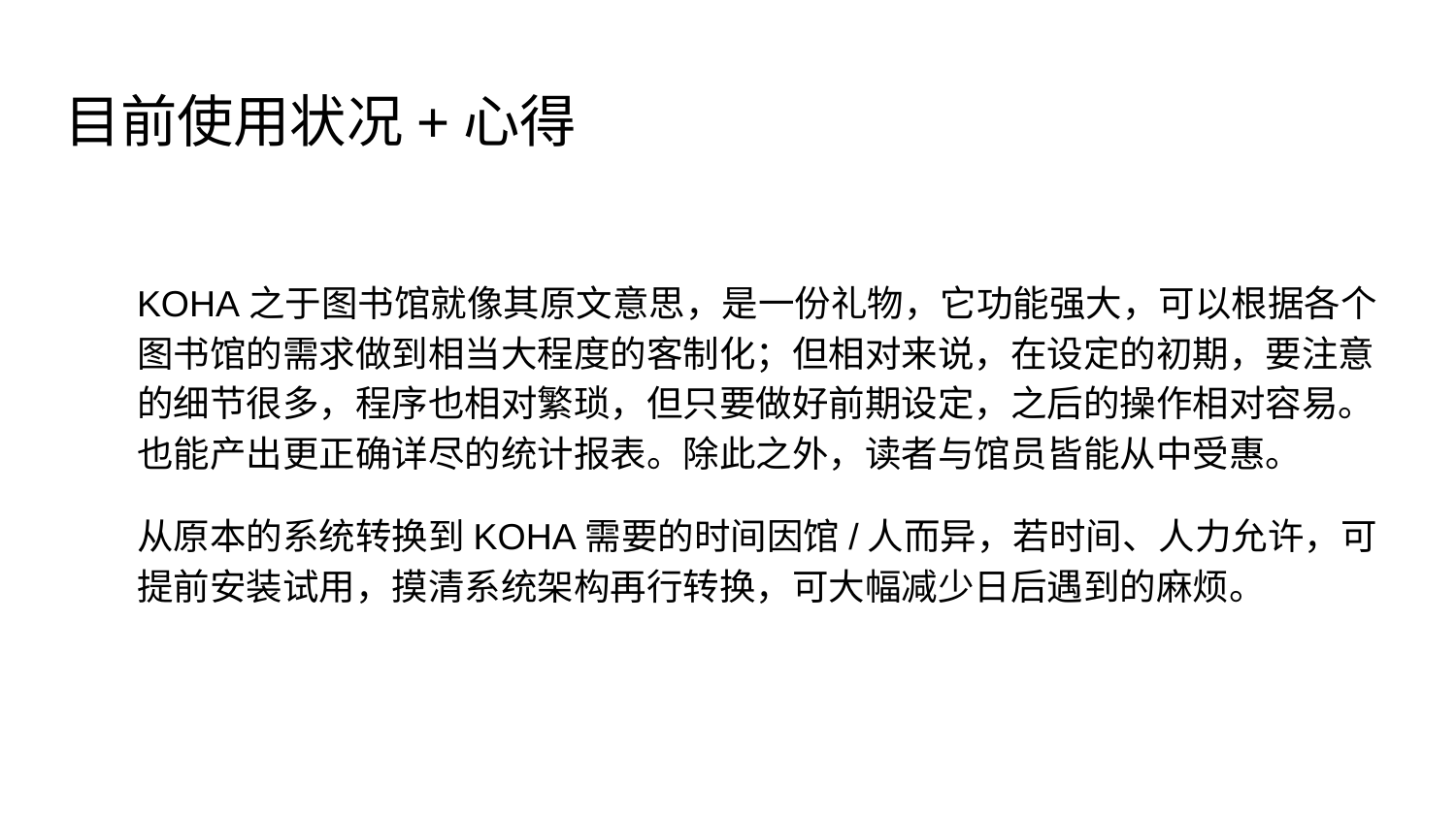

# 目前使用状况+心得

KOHA之于图书馆就像其原文意思，是一份礼物，它功能强大，可以根据各个图书馆的需求做到相当大程度的客制化；但相对来说，在设定的初期，要注意的细节很多，程序也相对繁琐，但只要做好前期设定，之后的操作相对容易。也能产出更正确详尽的统计报表。除此之外，读者与馆员皆能从中受惠。
从原本的系统转换到KOHA需要的时间因馆/人而异，若时间、人力允许，可提前安装试用，摸清系统架构再行转换，可大幅减少日后遇到的麻烦。